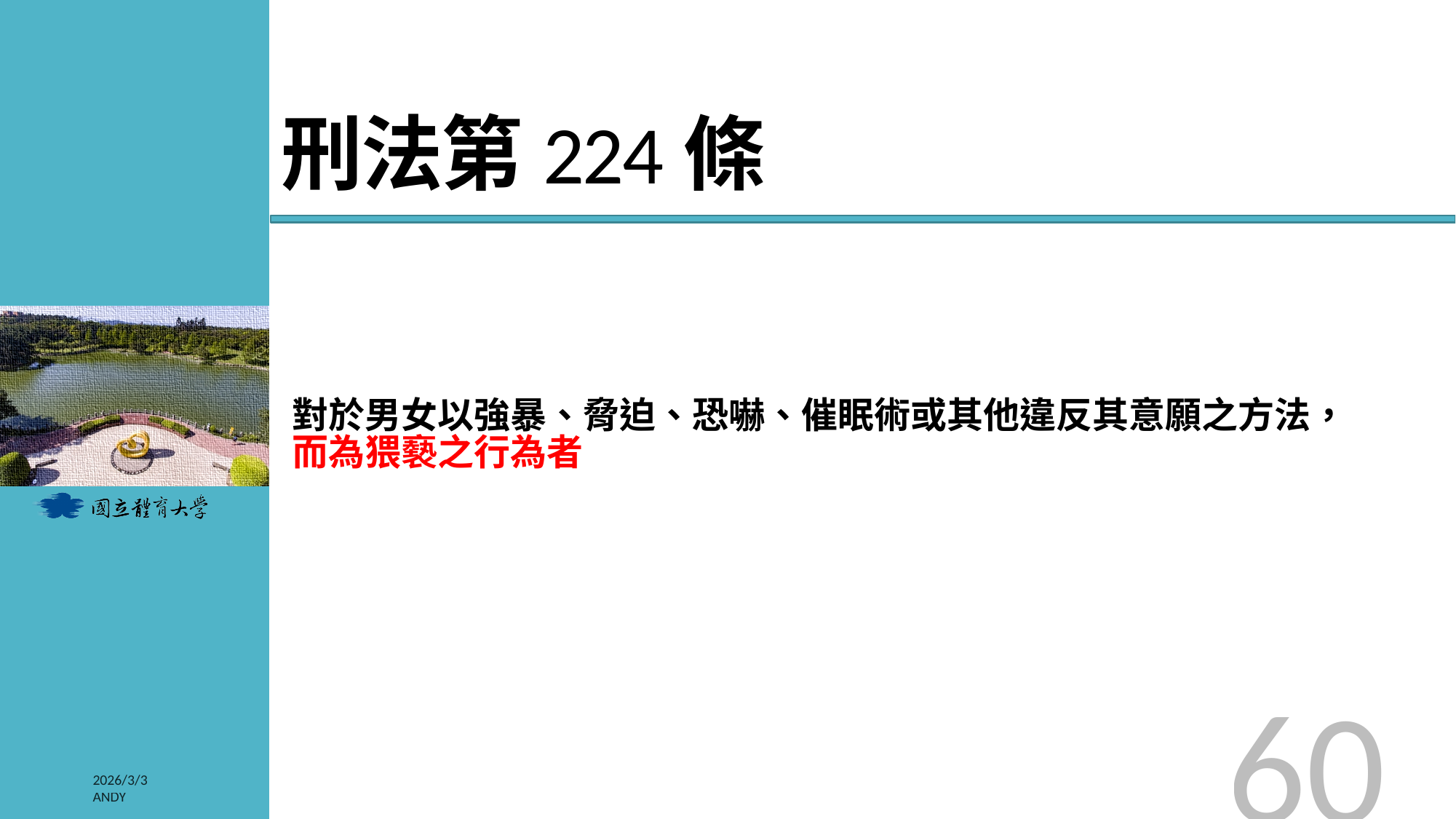

# 刑法第224條
對於男女以強暴、脅迫、恐嚇、催眠術或其他違反其意願之方法，而為猥褻之行為者
60
2026/3/3
Andy